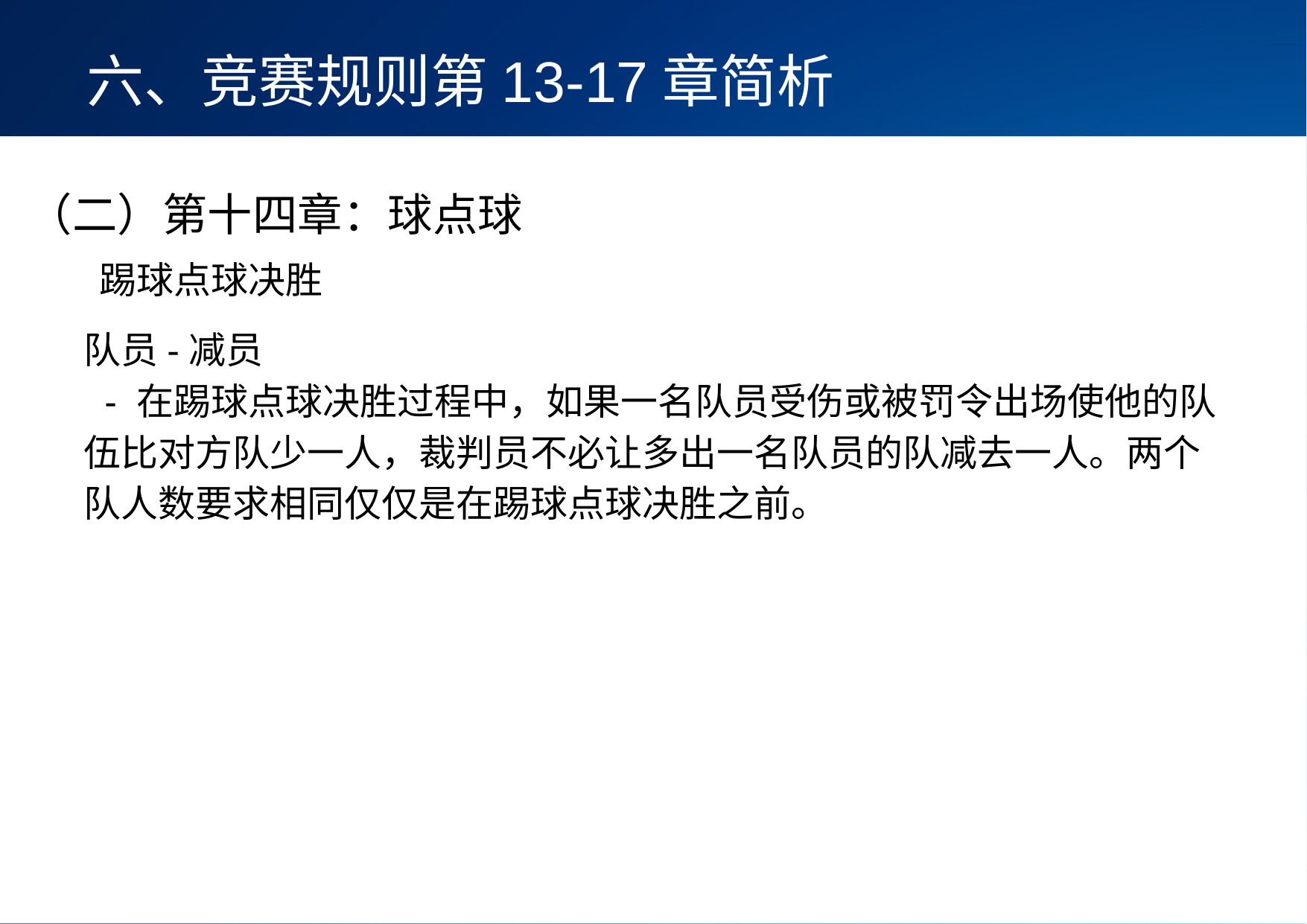

六、竞赛规则第13-17章简析

（二）第十四章：球点球
踢球点球决胜
队员-减员
  - 在踢球点球决胜过程中，如果一名队员受伤或被罚令出场使他的队伍比对方队少一人，裁判员不必让多出一名队员的队减去一人。两个队人数要求相同仅仅是在踢球点球决胜之前。